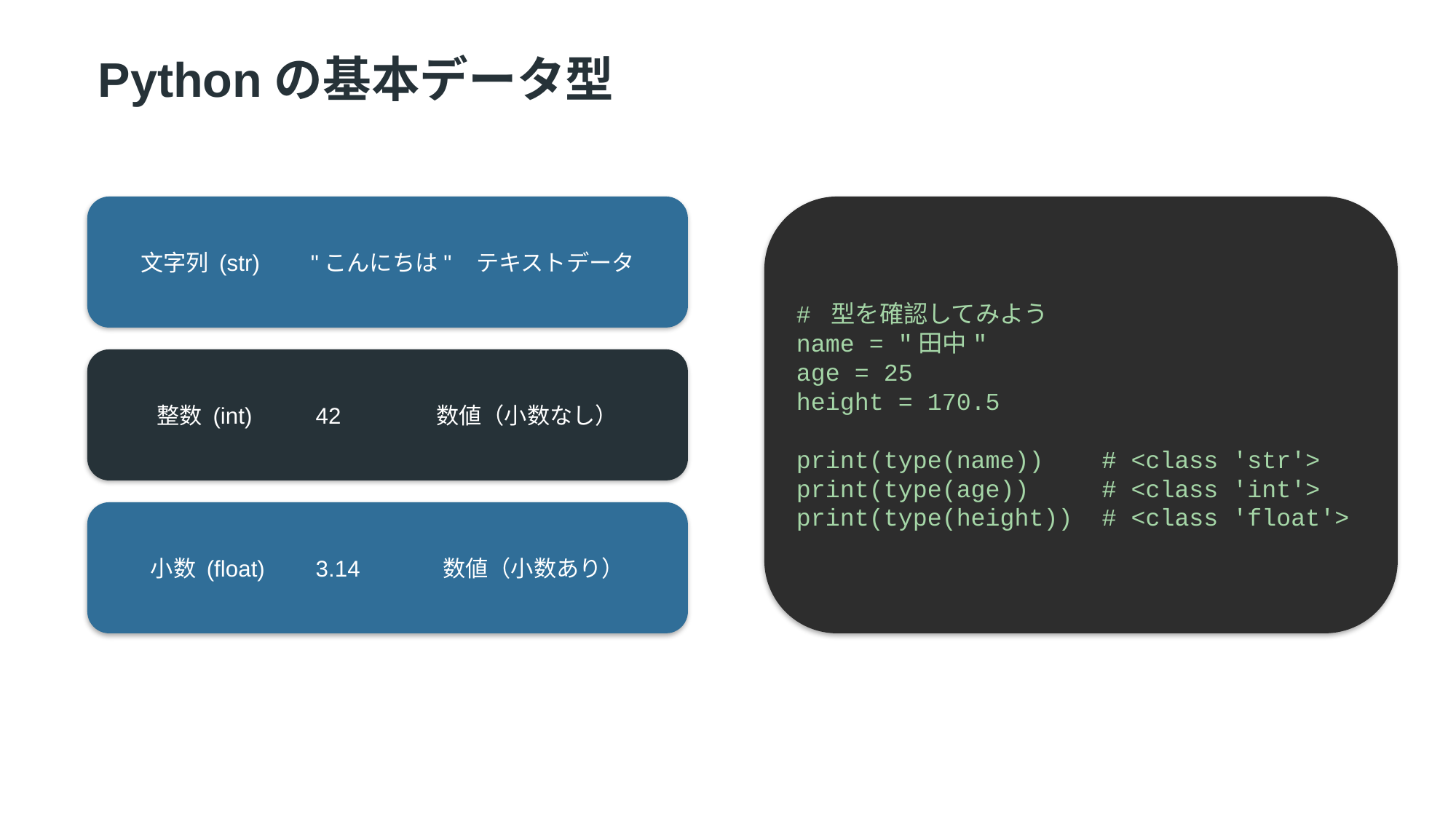

Pythonの基本データ型
文字列 (str)        "こんにちは"   テキストデータ
# 型を確認してみよう name = "田中" age = 25 height = 170.5 print(type(name))    # <class 'str'> print(type(age))     # <class 'int'> print(type(height))  # <class 'float'>
整数 (int)          42              数値（小数なし）
小数 (float)        3.14            数値（小数あり）